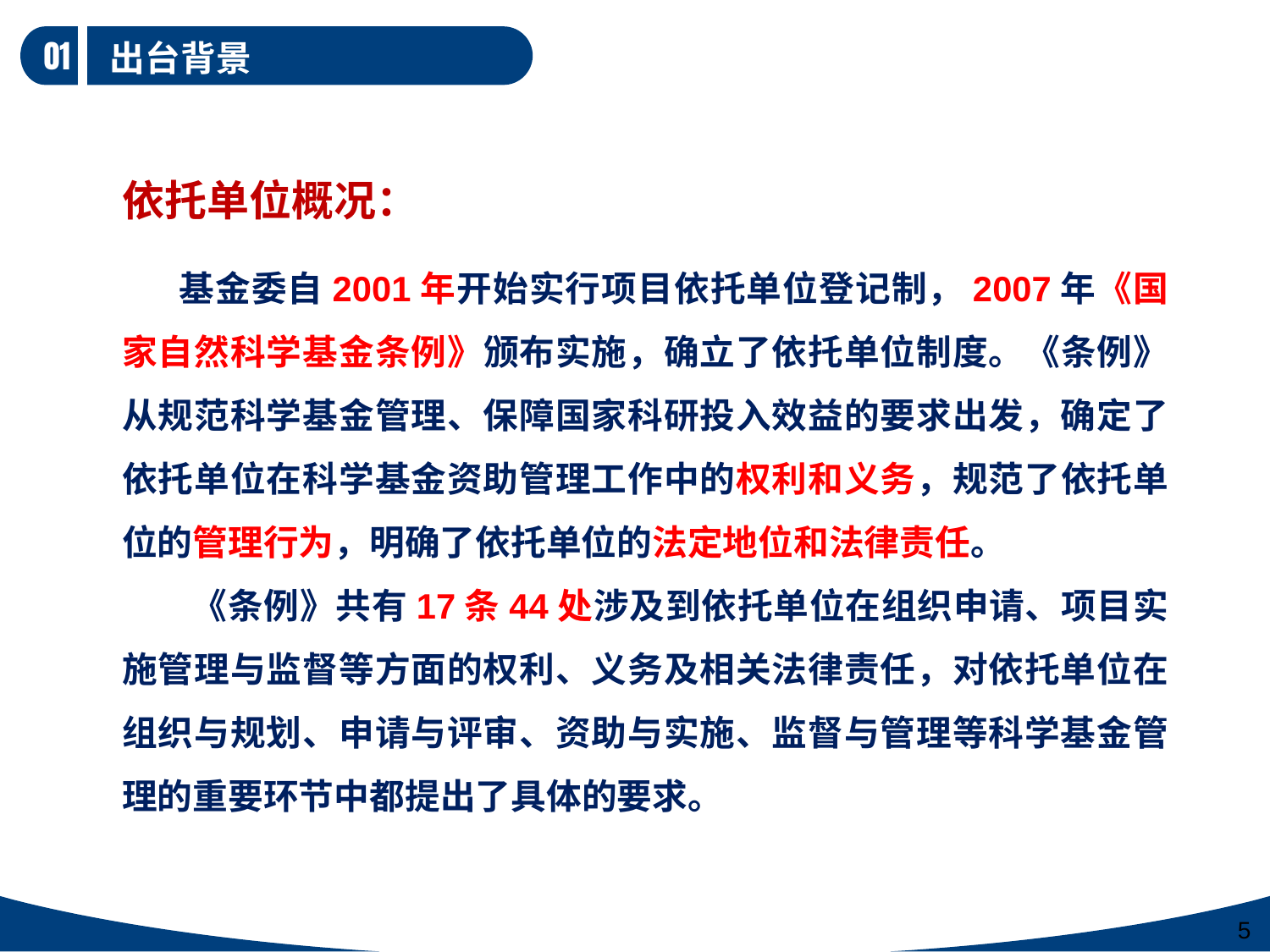

出台背景
01
依托单位概况：
      基金委自2001年开始实行项目依托单位登记制，2007年《国家自然科学基金条例》颁布实施，确立了依托单位制度。《条例》从规范科学基金管理、保障国家科研投入效益的要求出发，确定了依托单位在科学基金资助管理工作中的权利和义务，规范了依托单位的管理行为，明确了依托单位的法定地位和法律责任。
       《条例》共有17条44处涉及到依托单位在组织申请、项目实施管理与监督等方面的权利、义务及相关法律责任，对依托单位在组织与规划、申请与评审、资助与实施、监督与管理等科学基金管理的重要环节中都提出了具体的要求。

5